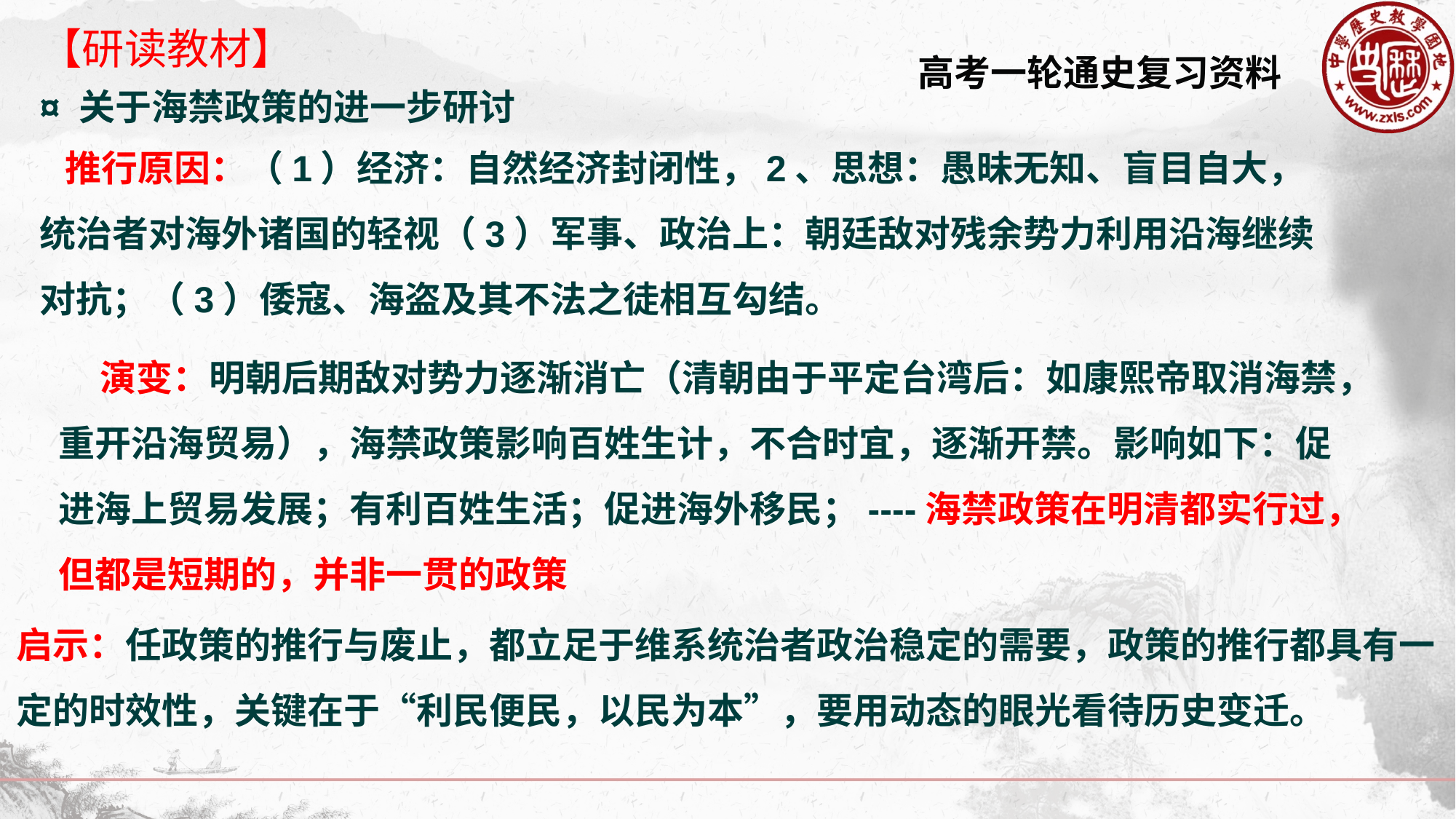

【研读教材】
¤ 关于海禁政策的进一步研讨
  推行原因：（1）经济：自然经济封闭性，2、思想：愚昧无知、盲目自大，统治者对海外诸国的轻视（3）军事、政治上：朝廷敌对残余势力利用沿海继续对抗；（3）倭寇、海盗及其不法之徒相互勾结。
    演变：明朝后期敌对势力逐渐消亡（清朝由于平定台湾后：如康熙帝取消海禁，重开沿海贸易），海禁政策影响百姓生计，不合时宜，逐渐开禁。影响如下：促进海上贸易发展；有利百姓生活；促进海外移民；----海禁政策在明清都实行过，但都是短期的，并非一贯的政策
启示：任政策的推行与废止，都立足于维系统治者政治稳定的需要，政策的推行都具有一定的时效性，关键在于“利民便民，以民为本”，要用动态的眼光看待历史变迁。